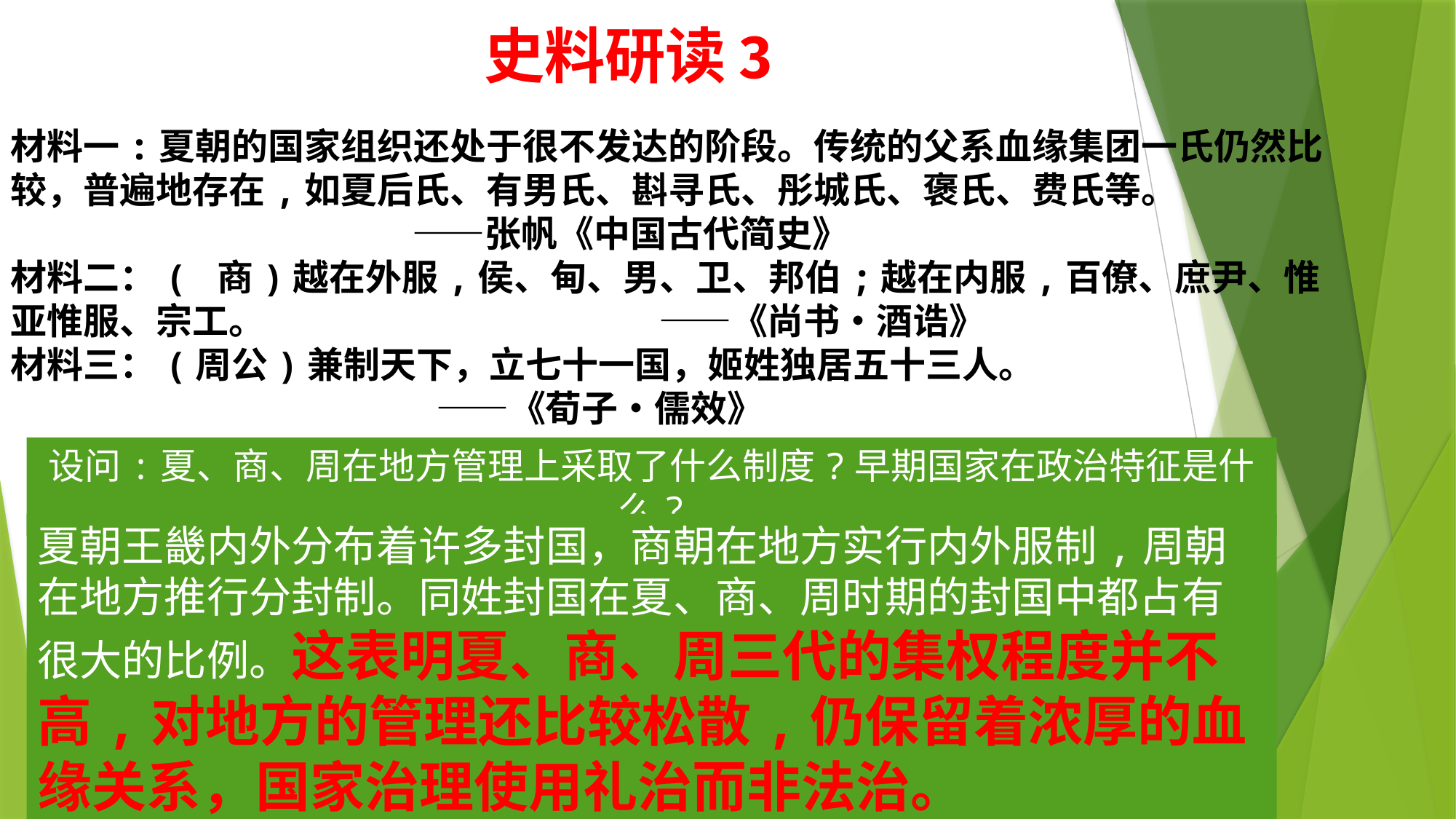

史料研读3
材料一:夏朝的国家组织还处于很不发达的阶段。传统的父系血缘集团一氏仍然比较，普遍地存在,如夏后氏、有男氏、斟寻氏、彤城氏、褒氏、费氏等。
                                                 ——张帆《中国古代简史》
材料二：( 商)越在外服,侯、甸、男、卫、邦伯;越在内服,百僚、庶尹、惟亚惟服、宗工。                                                ——《尚书•酒诰》
材料三：(周公)兼制天下，立七十一国，姬姓独居五十三人。
                                                    ——《荀子•儒效》
设问:夏、商、周在地方管理上采取了什么制度?早期国家在政治特征是什么?
夏朝王畿内外分布着许多封国，商朝在地方实行内外服制,周朝在地方推行分封制。同姓封国在夏、商、周时期的封国中都占有很大的比例。这表明夏、商、周三代的集权程度并不高,对地方的管理还比较松散,仍保留着浓厚的血缘关系，国家治理使用礼治而非法治。